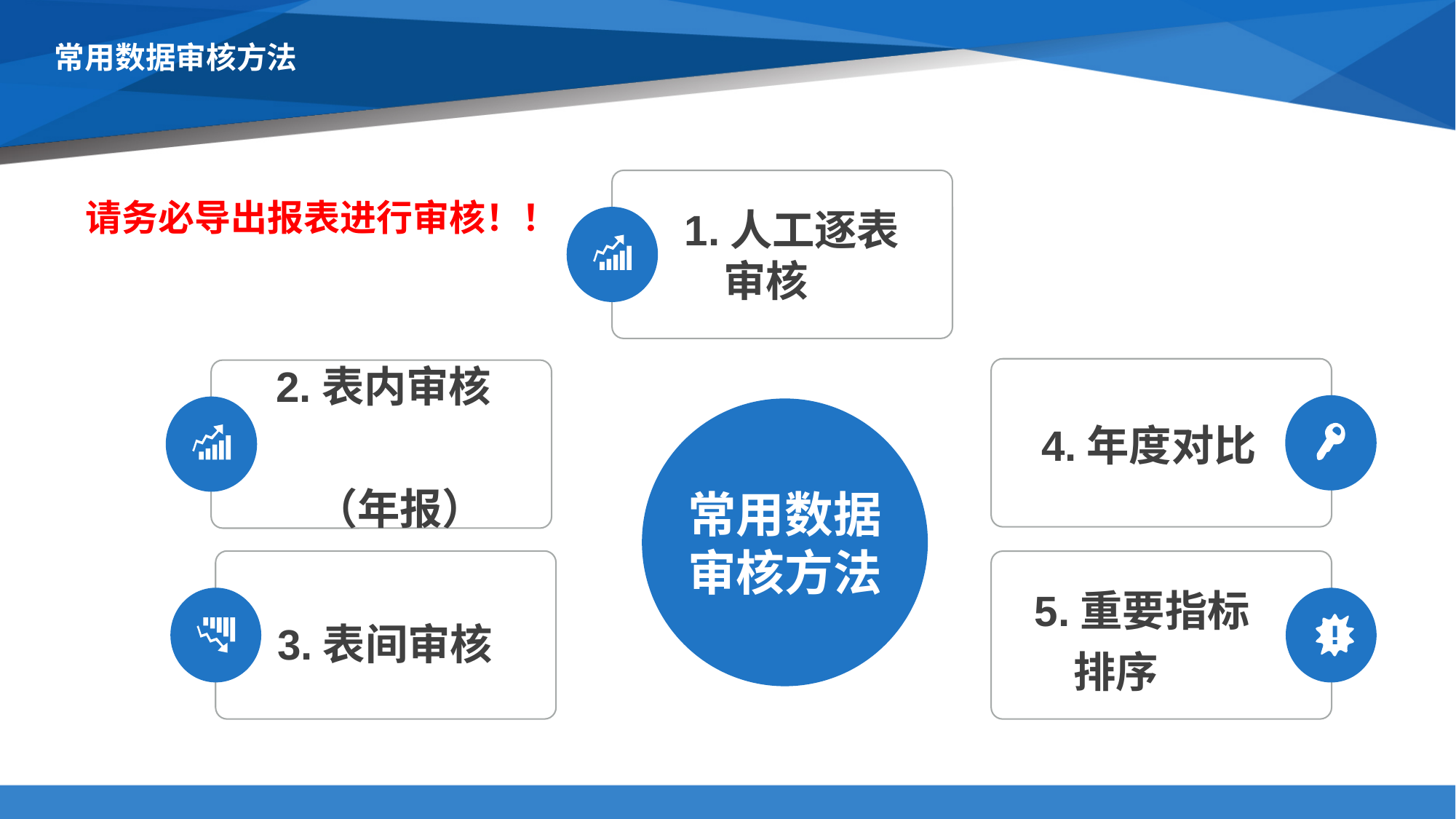

# 常用数据审核方法

1.人工逐表
   审核

2.表内审核
   （年报）
4.年度对比

常用数据
审核方法

5.重要指标
   排序
3.表间审核

请务必导出报表进行审核！！